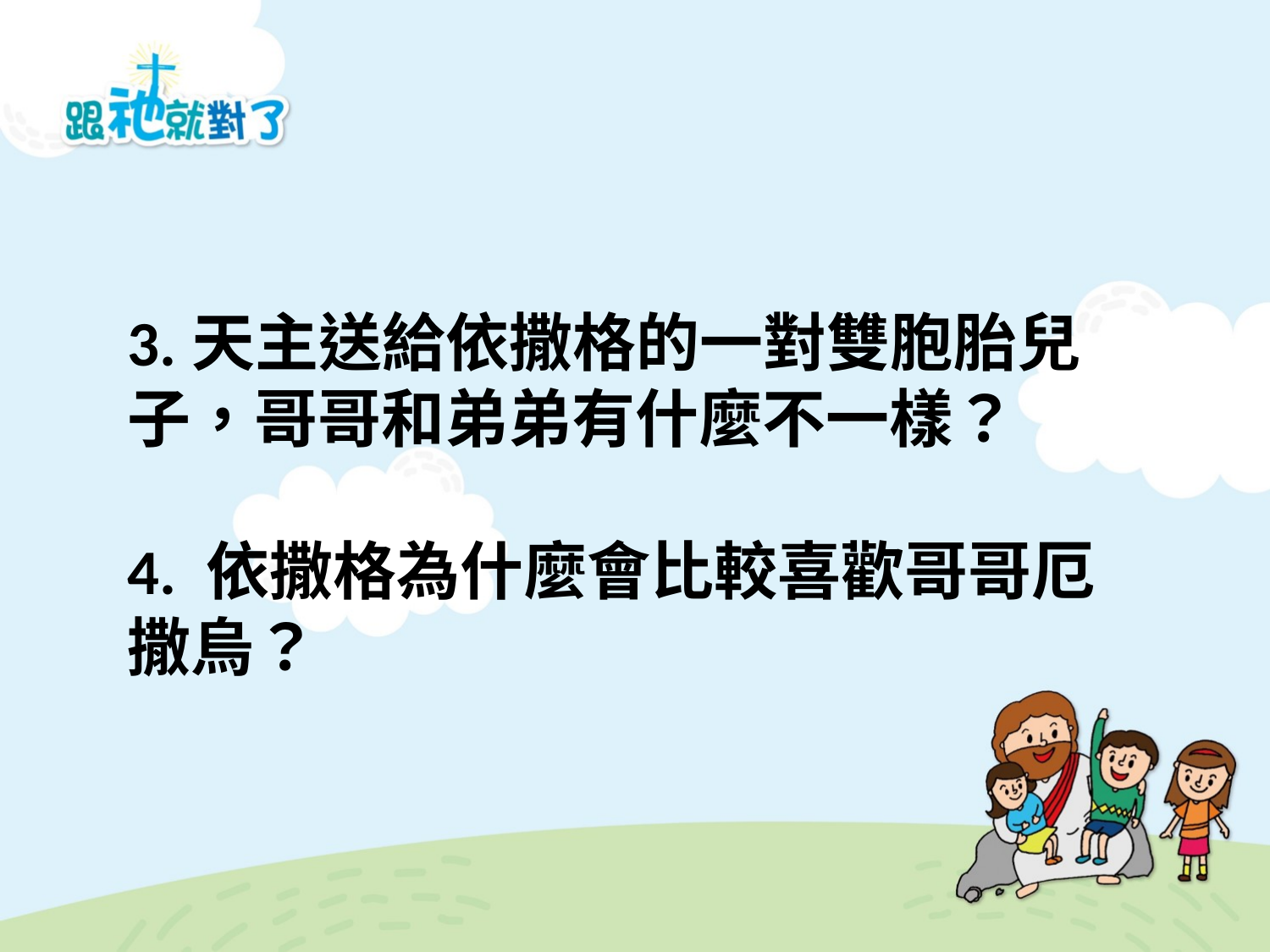

3.天主送給依撒格的一對雙胞胎兒子，哥哥和弟弟有什麼不一樣？

4. 依撒格為什麼會比較喜歡哥哥厄撒烏？